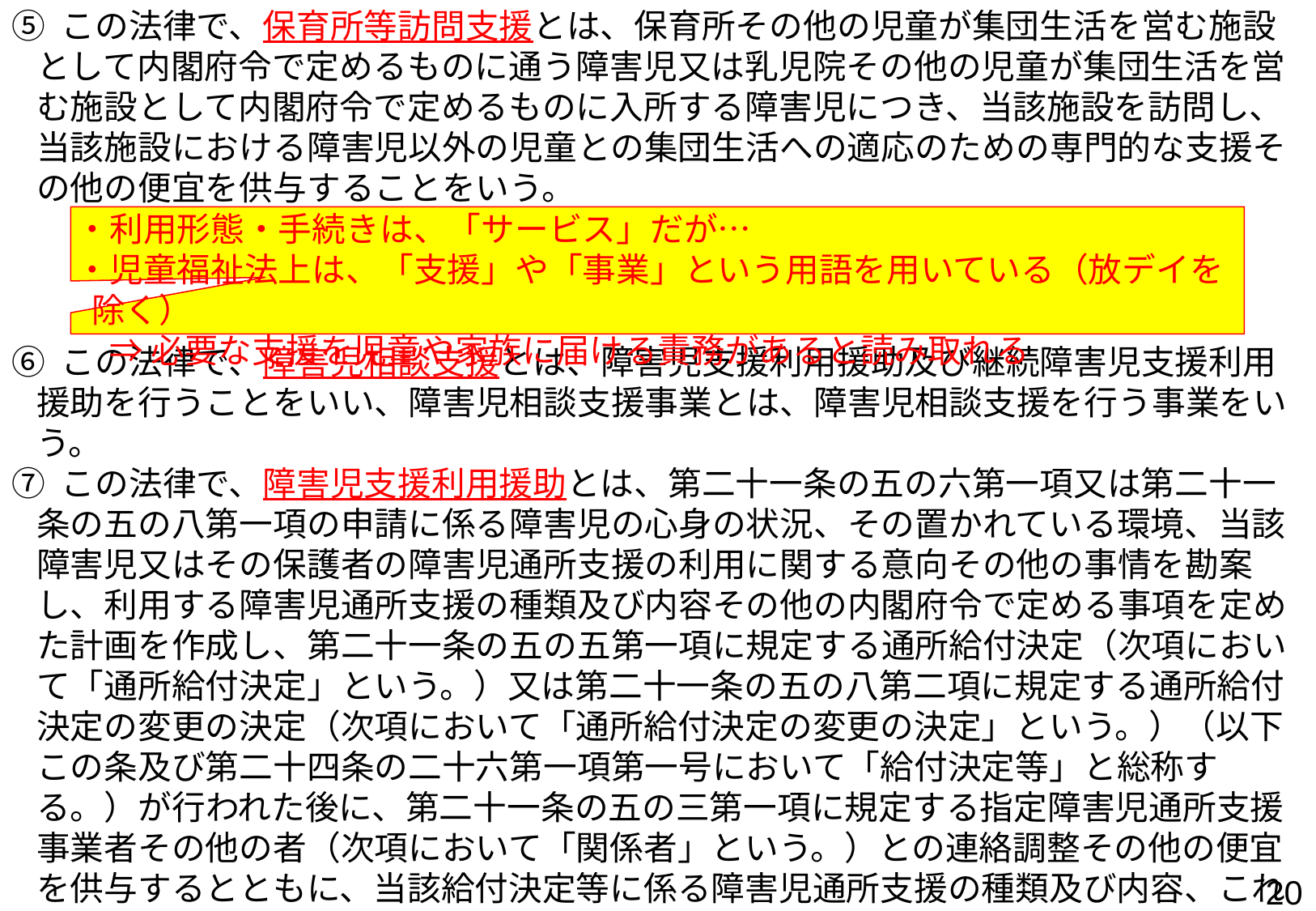

⑤ この法律で、保育所等訪問支援とは、保育所その他の児童が集団生活を営む施設として内閣府令で定めるものに通う障害児又は乳児院その他の児童が集団生活を営む施設として内閣府令で定めるものに入所する障害児につき、当該施設を訪問し、当該施設における障害児以外の児童との集団生活への適応のための専門的な支援その他の便宜を供与することをいう。

⑥ この法律で、障害児相談支援とは、障害児支援利用援助及び継続障害児支援利用援助を行うことをいい、障害児相談支援事業とは、障害児相談支援を行う事業をいう。
⑦ この法律で、障害児支援利用援助とは、第二十一条の五の六第一項又は第二十一条の五の八第一項の申請に係る障害児の心身の状況、その置かれている環境、当該障害児又はその保護者の障害児通所支援の利用に関する意向その他の事情を勘案し、利用する障害児通所支援の種類及び内容その他の内閣府令で定める事項を定めた計画を作成し、第二十一条の五の五第一項に規定する通所給付決定（次項において「通所給付決定」という。）又は第二十一条の五の八第二項に規定する通所給付決定の変更の決定（次項において「通所給付決定の変更の決定」という。）（以下この条及び第二十四条の二十六第一項第一号において「給付決定等」と総称する。）が行われた後に、第二十一条の五の三第一項に規定する指定障害児通所支援事業者その他の者（次項において「関係者」という。）との連絡調整その他の便宜を供与するとともに、当該給付決定等に係る障害児通所支援の種類及び内容、これを担当する者その他の内閣府令で定める事項を記載した計画を作成することをいう。
・利用形態・手続きは、「サービス」だが…
・児童福祉法上は、「支援」や「事業」という用語を用いている（放デイを除く）
　⇒ 必要な支援を児童や家族に届ける責務があると読み取れる
20